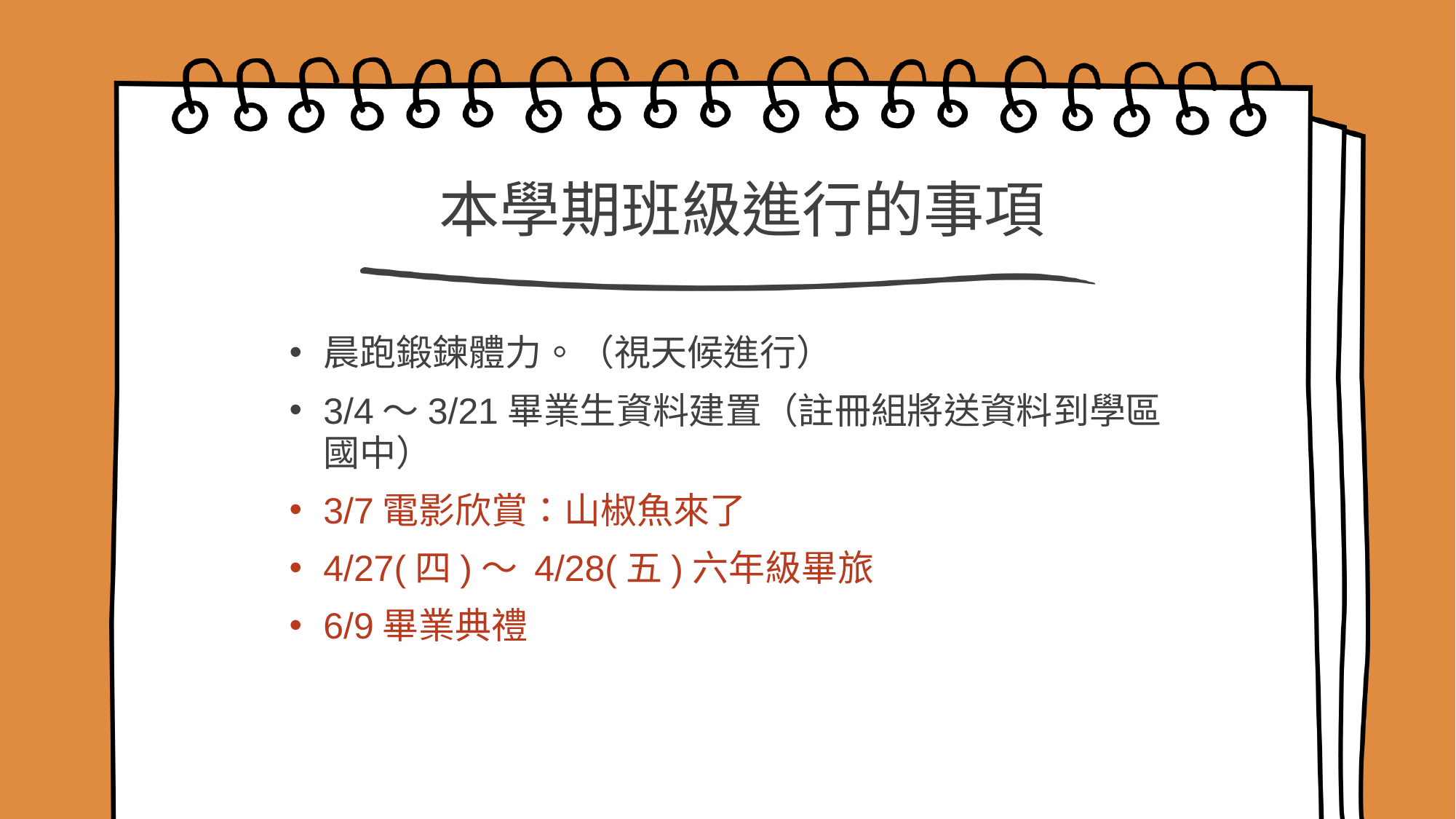

# 本學期班級進行的事項
晨跑鍛鍊體力。（視天候進行）
3/4～3/21畢業生資料建置（註冊組將送資料到學區國中）
3/7電影欣賞：山椒魚來了
4/27(四)〜 4/28(五)六年級畢旅
6/9畢業典禮